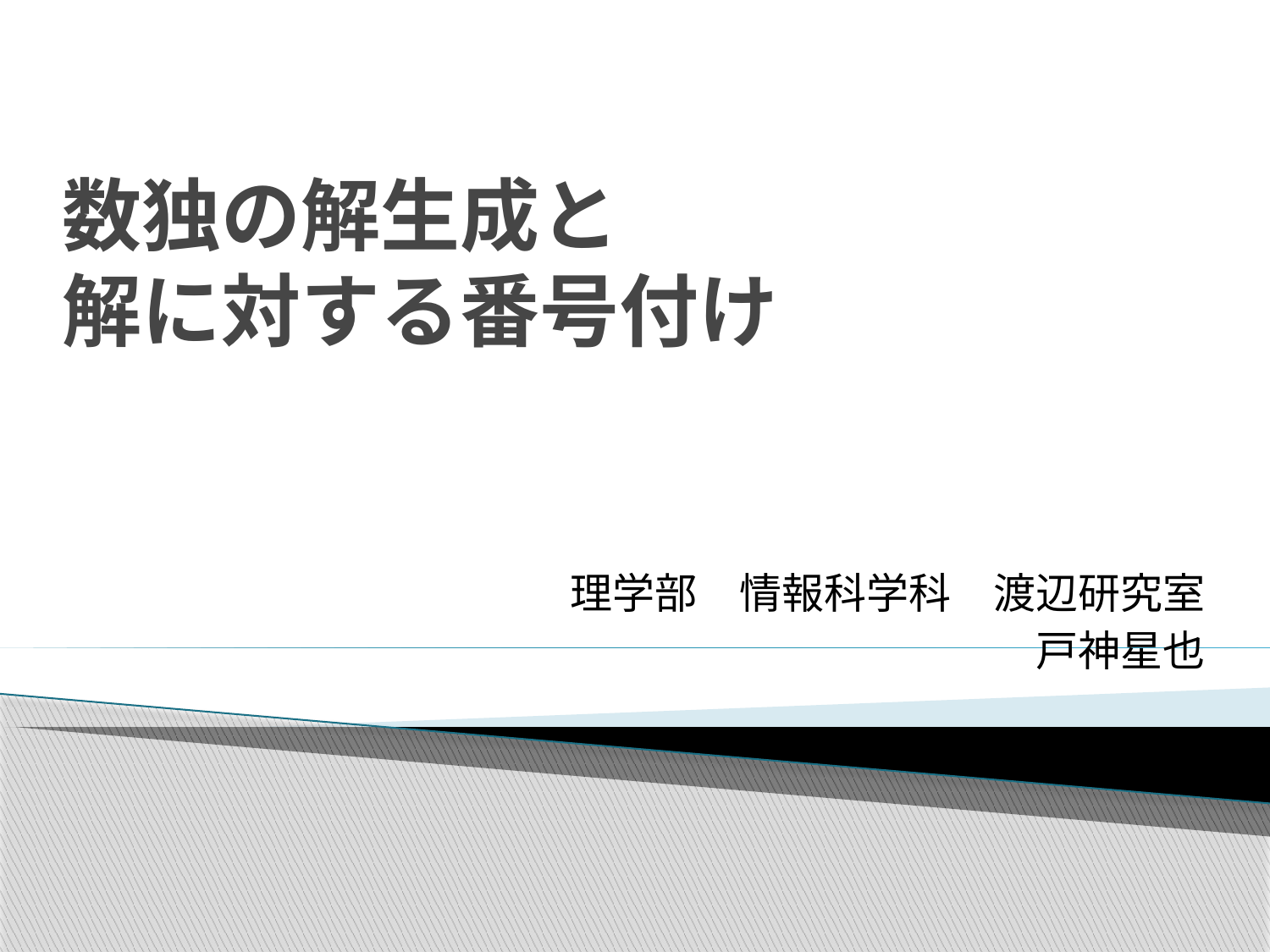

# 数独の解生成と 解に対する番号付け
理学部　情報科学科　渡辺研究室
戸神星也